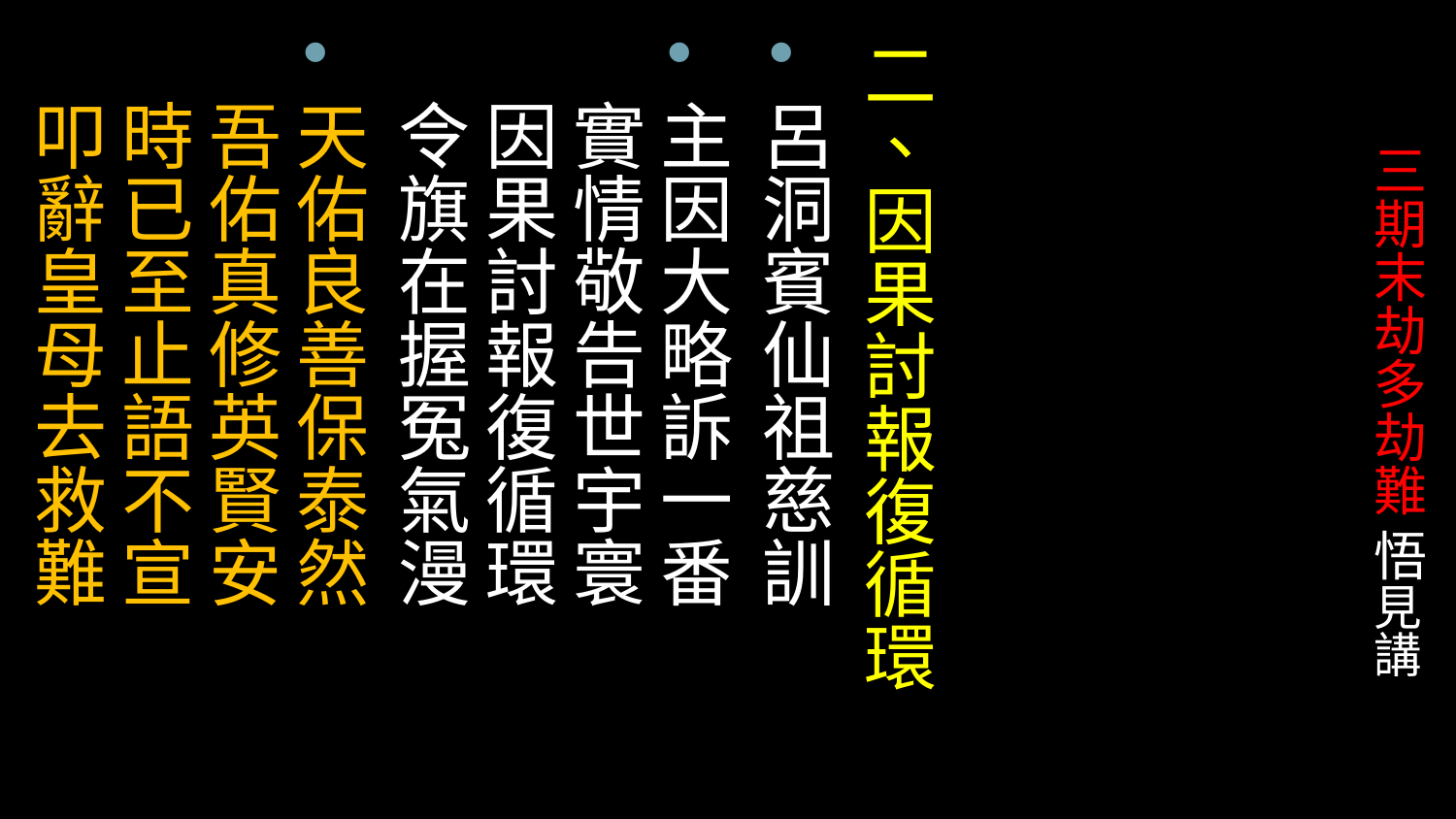

二、因果討報復循環
呂洞賓仙祖慈訓
主因大略訴一番
實情敬告世宇寰
因果討報復循環
令旗在握冤氣漫
天佑良善保泰然
吾佑真修英賢安
時已至止語不宣
叩辭皇母去救難
# 三期末劫多劫難 悟見講